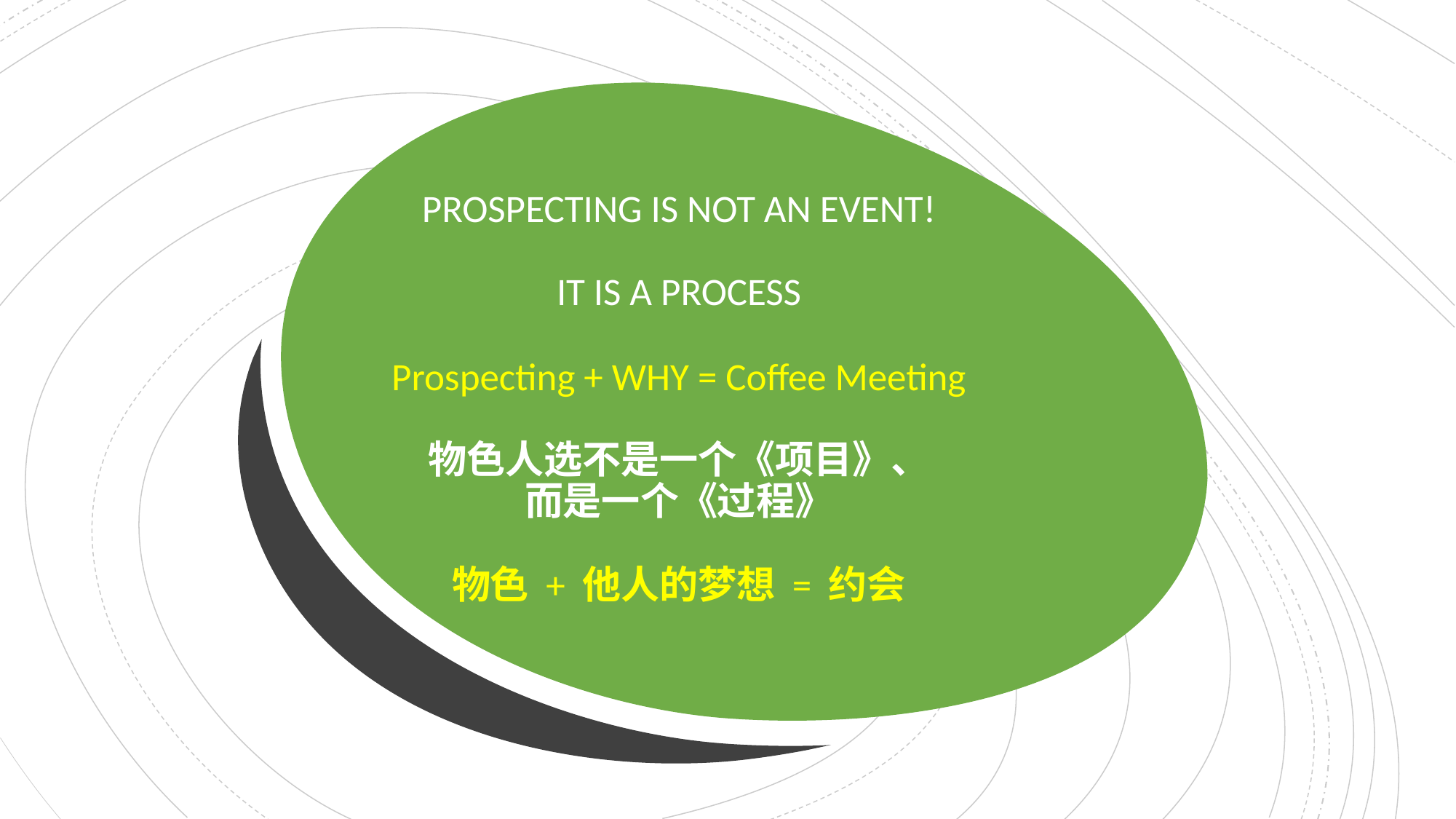

# PROSPECTING IS NOT AN EVENT! IT IS A PROCESS Prospecting + WHY = Coffee Meeting 物色人选不是一个《项目》、 而是一个《过程》 物色 + 他人的梦想 = 约会